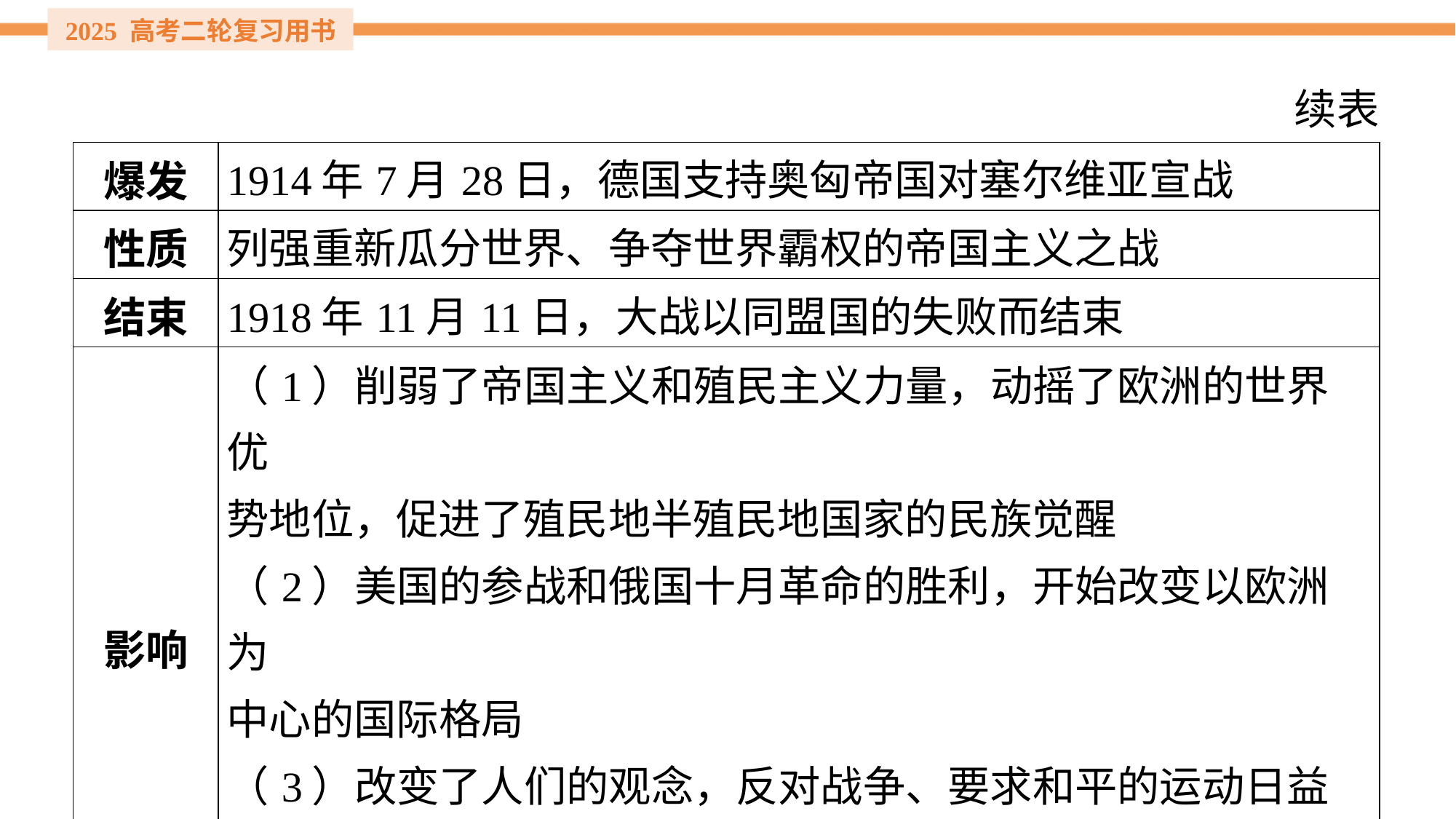

续表
| 爆发 | 1914年7月28日，德国支持奥匈帝国对塞尔维亚宣战 |
| --- | --- |
| 性质 | 列强重新瓜分世界、争夺世界霸权的帝国主义之战 |
| 结束 | 1918年11月11日，大战以同盟国的失败而结束 |
| 影响 | （1）削弱了帝国主义和殖民主义力量，动摇了欧洲的世界优 势地位，促进了殖民地半殖民地国家的民族觉醒 （2）美国的参战和俄国十月革命的胜利，开始改变以欧洲为 中心的国际格局 （3）改变了人们的观念，反对战争、要求和平的运动日益高 涨 |